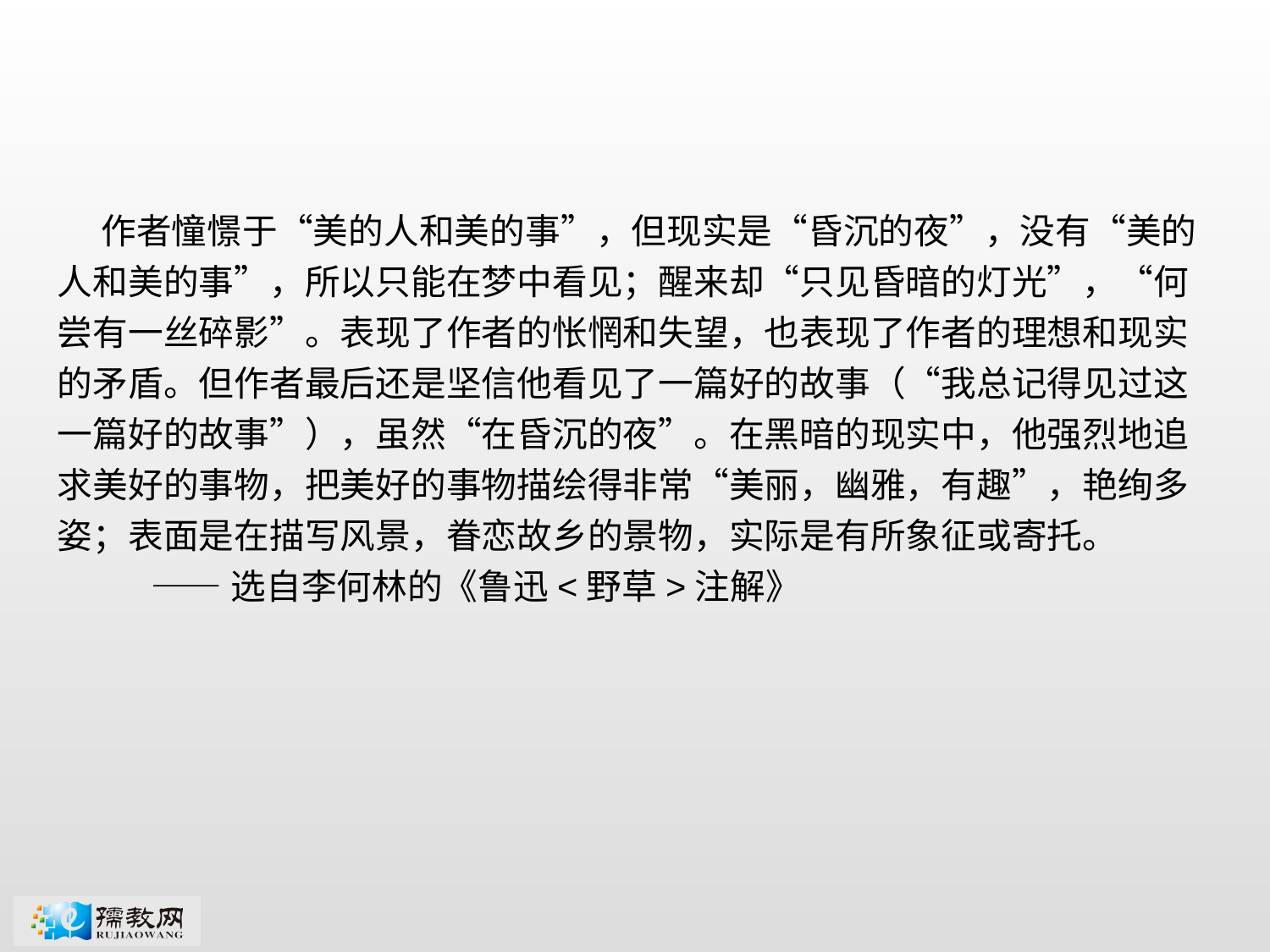

作者憧憬于“美的人和美的事”，但现实是“昏沉的夜”，没有“美的人和美的事”，所以只能在梦中看见；醒来却“只见昏暗的灯光”，“何尝有一丝碎影”。表现了作者的怅惘和失望，也表现了作者的理想和现实的矛盾。但作者最后还是坚信他看见了一篇好的故事（“我总记得见过这一篇好的故事”），虽然“在昏沉的夜”。在黑暗的现实中，他强烈地追求美好的事物，把美好的事物描绘得非常“美丽，幽雅，有趣”，艳绚多姿；表面是在描写风景，眷恋故乡的景物，实际是有所象征或寄托。
            ——选自李何林的《鲁迅<野草>注解》